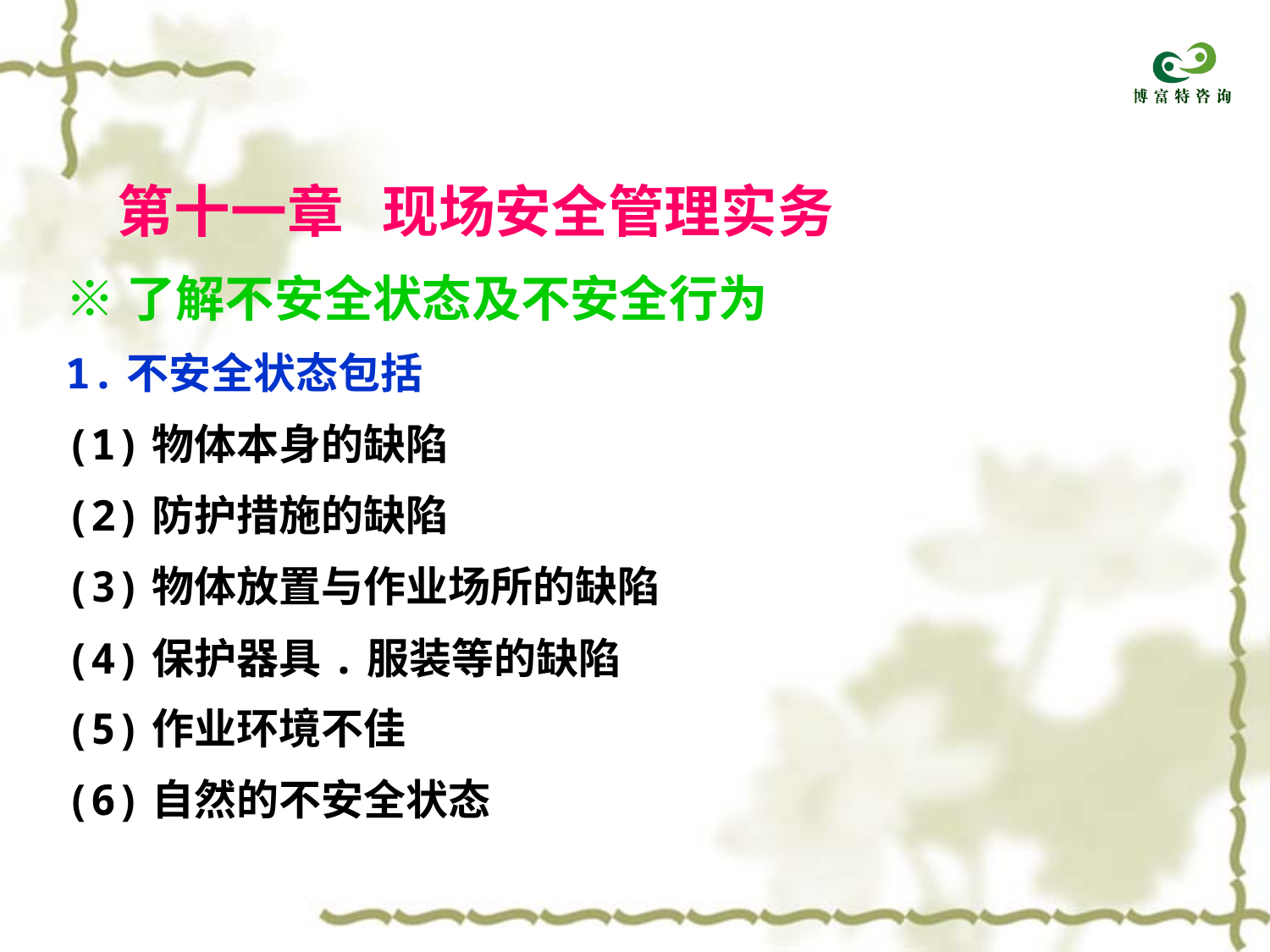

第十一章   现场安全管理实务
※了解不安全状态及不安全行为
1.不安全状态包括
(1)物体本身的缺陷
(2)防护措施的缺陷
(3)物体放置与作业场所的缺陷
(4)保护器具.服装等的缺陷
(5)作业环境不佳
(6)自然的不安全状态